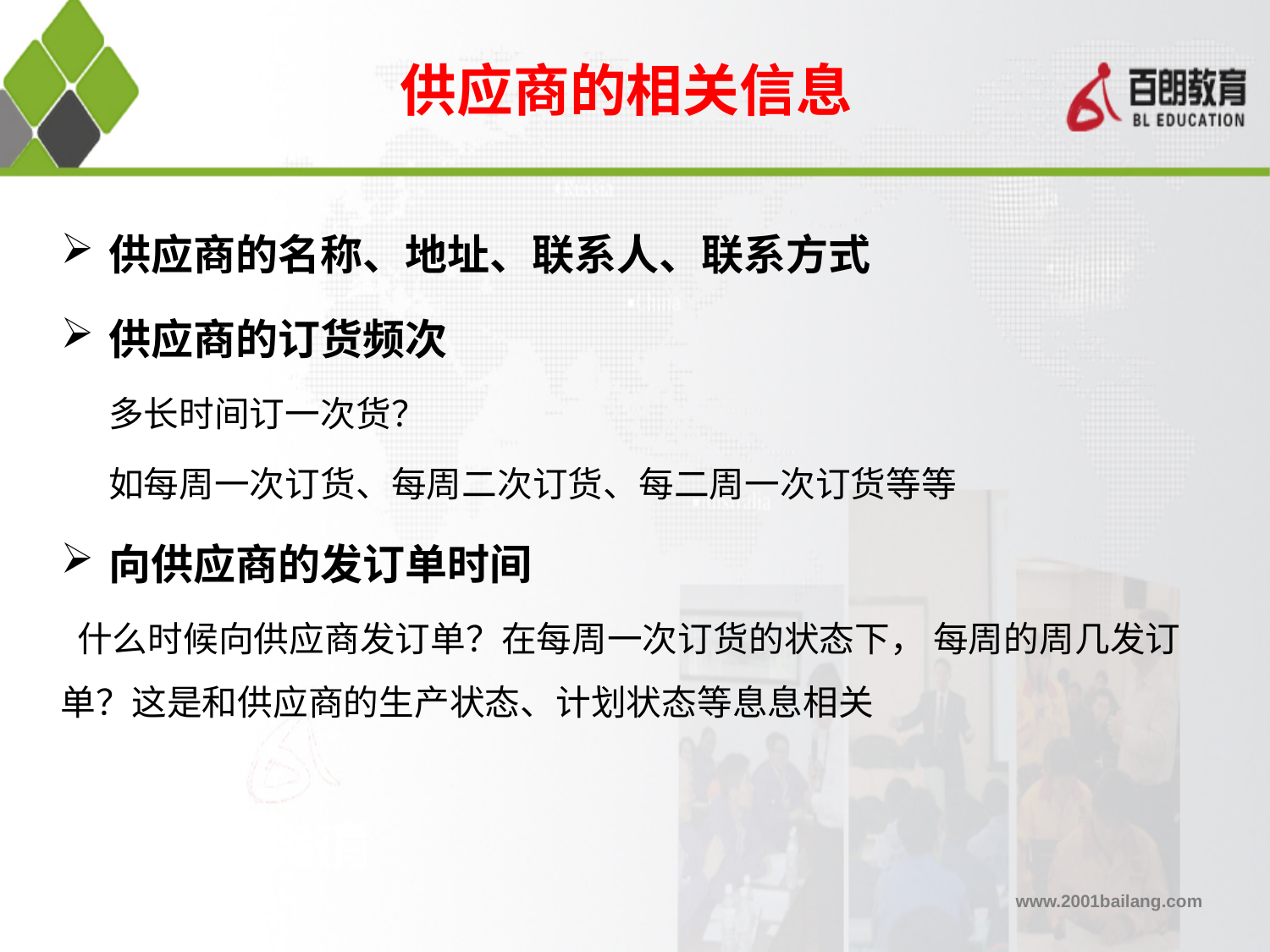

供应商的相关信息
供应商的名称、地址、联系人、联系方式
供应商的订货频次
     多长时间订一次货？
     如每周一次订货、每周二次订货、每二周一次订货等等
向供应商的发订单时间
 什么时候向供应商发订单？在每周一次订货的状态下， 每周的周几发订单？这是和供应商的生产状态、计划状态等息息相关